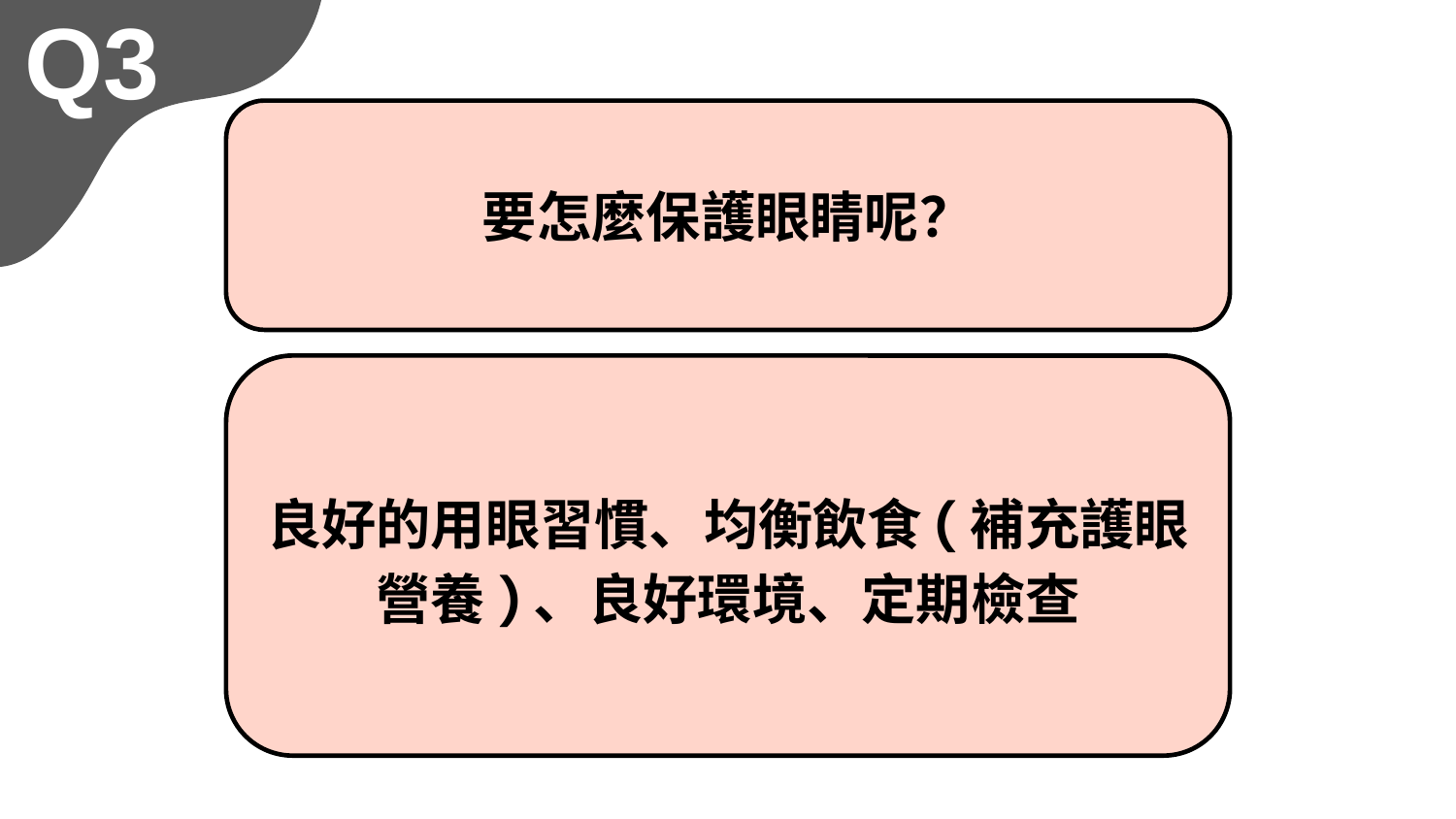

Q3
要怎麼保護眼睛呢？
良好的用眼習慣、均衡飲食(補充護眼營養)、良好環境、定期檢查